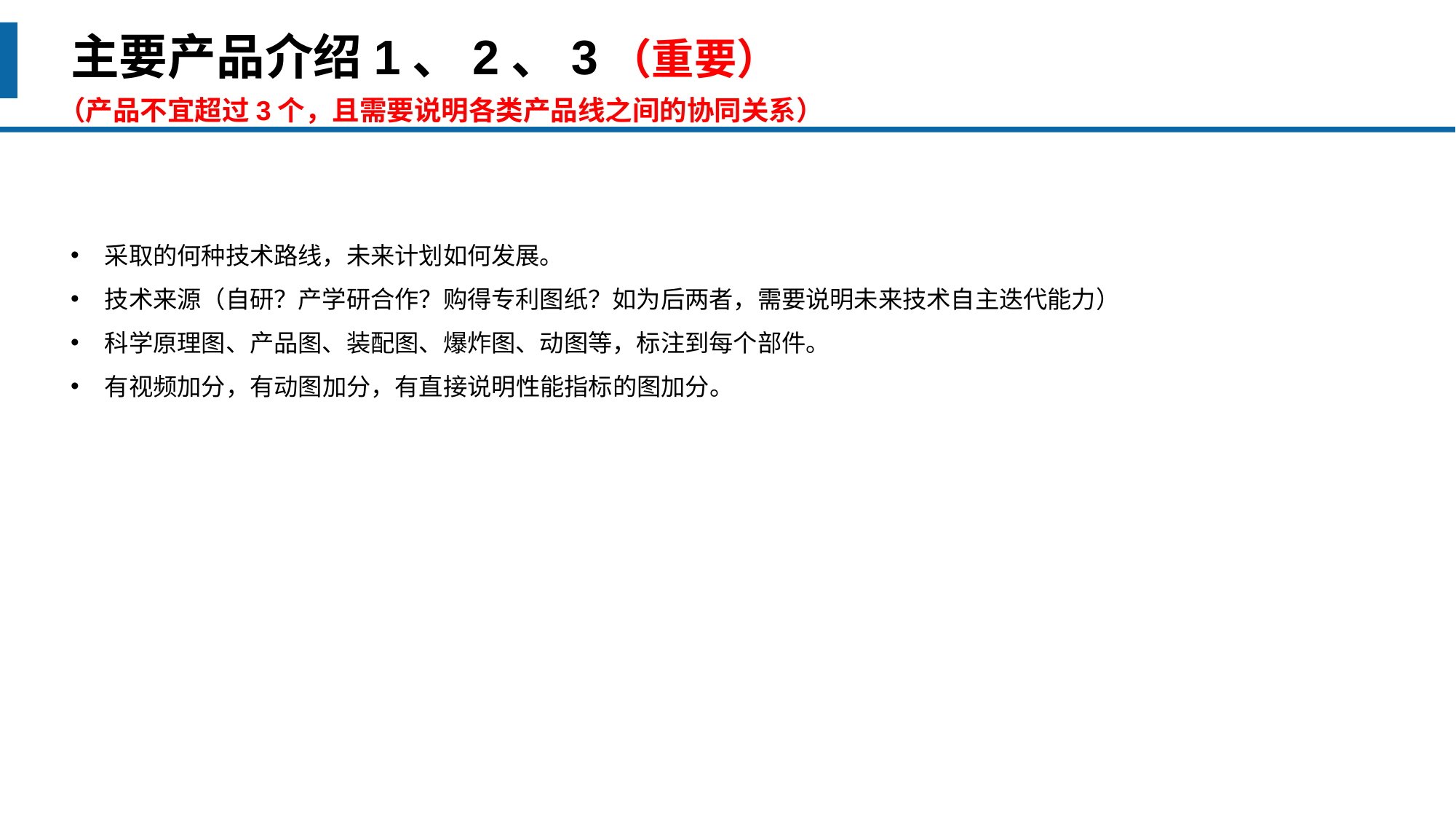

主要产品介绍1、2、3（重要）

（产品不宜超过3个，且需要说明各类产品线之间的协同关系）

采取的何种技术路线，未来计划如何发展。
技术来源（自研？产学研合作？购得专利图纸？如为后两者，需要说明未来技术自主迭代能力）
科学原理图、产品图、装配图、爆炸图、动图等，标注到每个部件。
有视频加分，有动图加分，有直接说明性能指标的图加分。